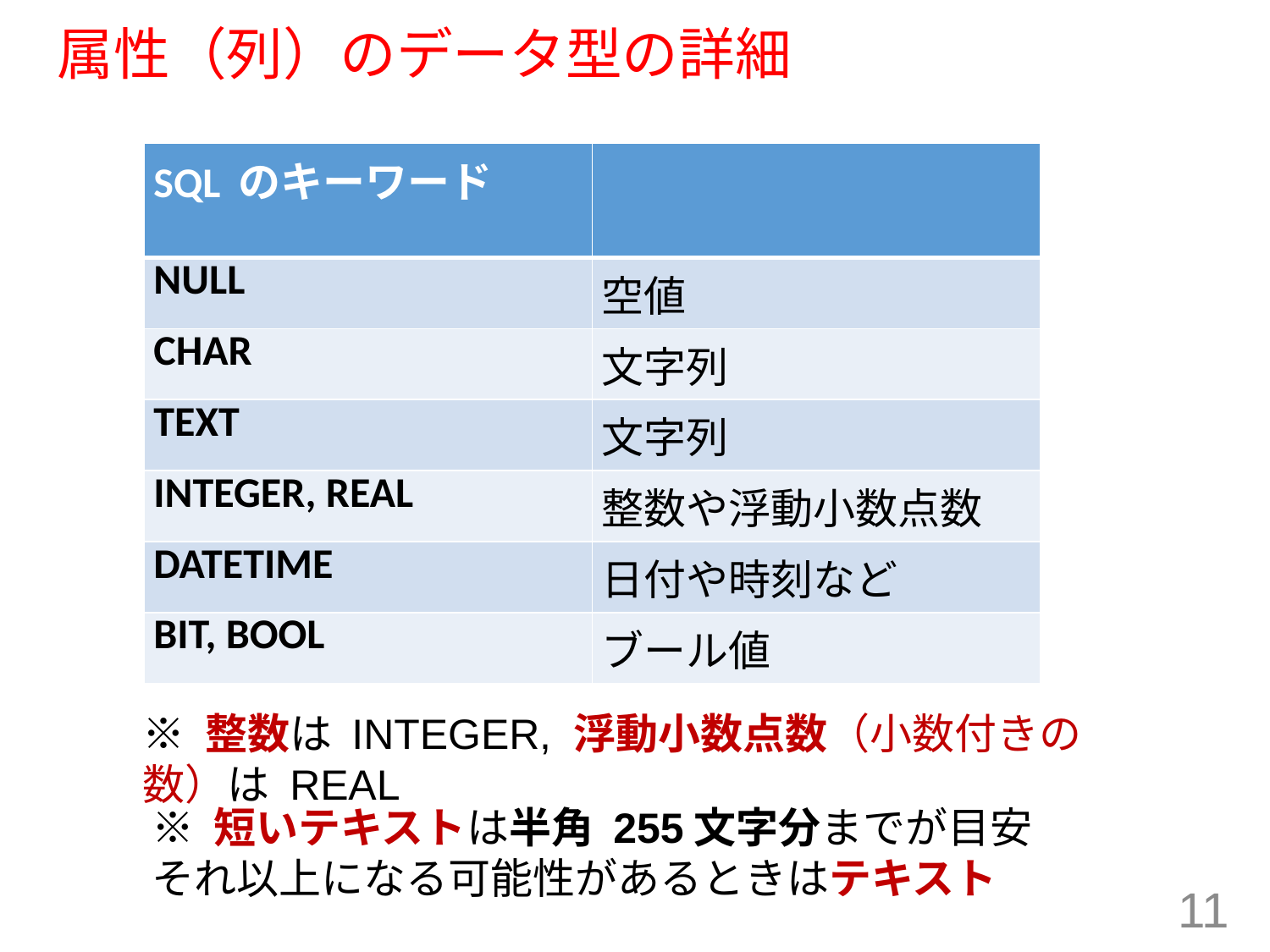

# 属性（列）のデータ型の詳細
| SQL のキーワード |  |
| --- | --- |
| NULL | 空値 |
| CHAR | 文字列 |
| TEXT | 文字列 |
| INTEGER, REAL | 整数や浮動小数点数 |
| DATETIME | 日付や時刻など |
| BIT, BOOL | ブール値 |
※ 整数は INTEGER, 浮動小数点数（小数付きの数）は REAL
※ 短いテキストは半角 255文字分までが目安
それ以上になる可能性があるときはテキスト
11